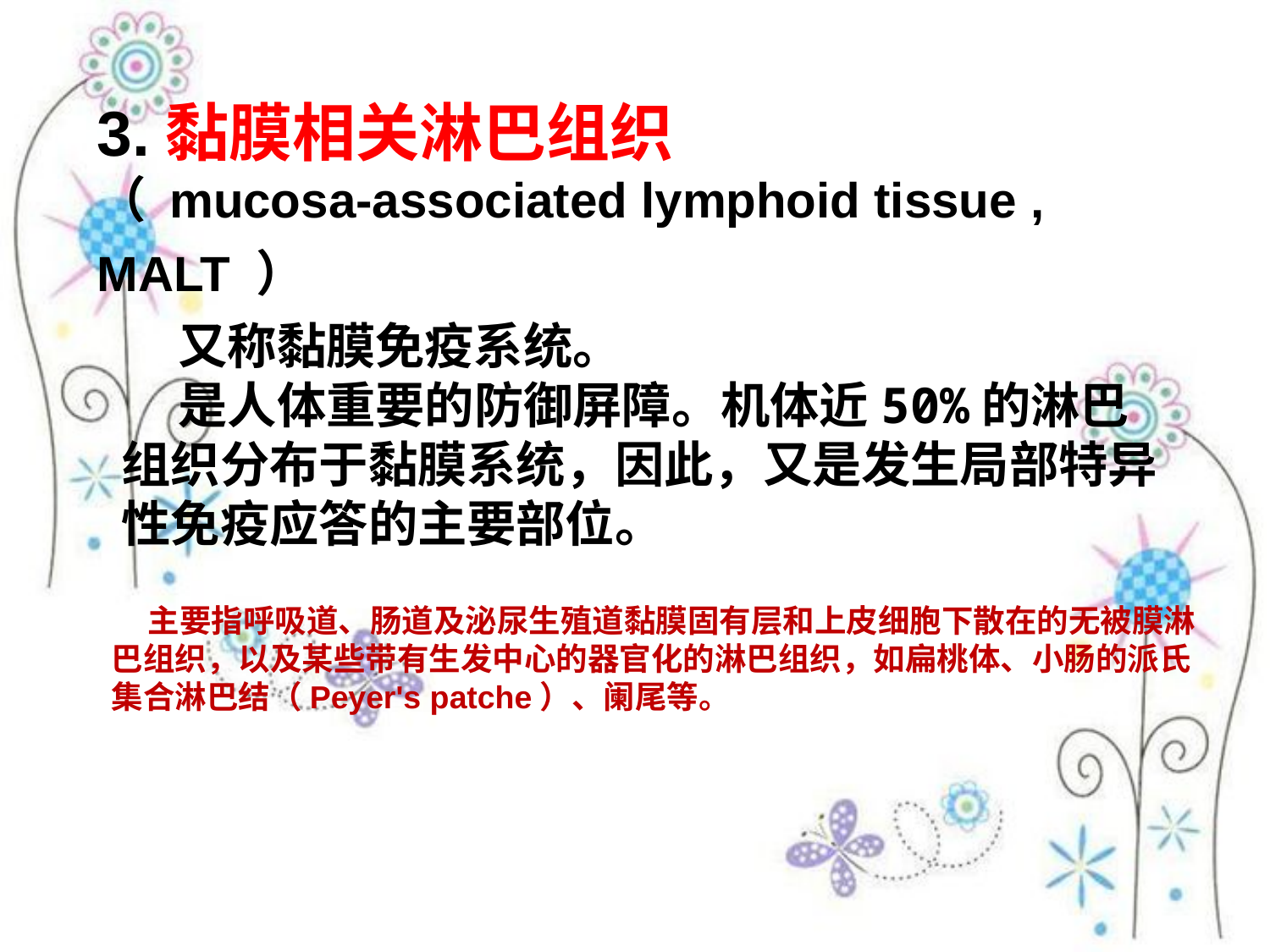

3.黏膜相关淋巴组织
（ mucosa-associated lymphoid tissue , MALT ）
    又称黏膜免疫系统。
    是人体重要的防御屏障。机体近50%的淋巴组织分布于黏膜系统，因此，又是发生局部特异性免疫应答的主要部位。
    主要指呼吸道、肠道及泌尿生殖道黏膜固有层和上皮细胞下散在的无被膜淋巴组织，以及某些带有生发中心的器官化的淋巴组织，如扁桃体、小肠的派氏集合淋巴结（Peyer's patche）、阑尾等。